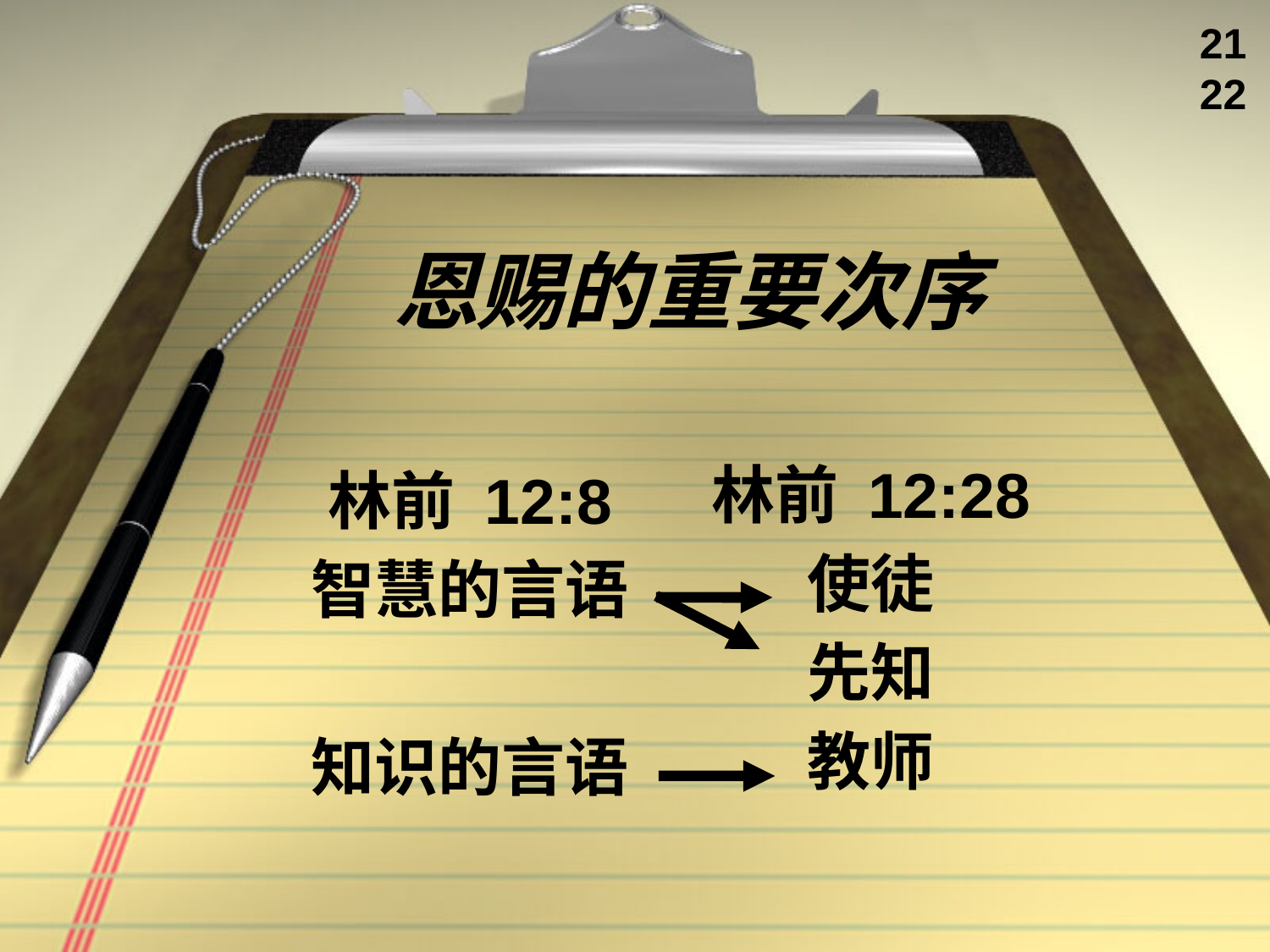

21
22
# 恩赐的重要次序
林前 12:28
使徒
先知
教师
林前 12:8
智慧的言语

知识的言语